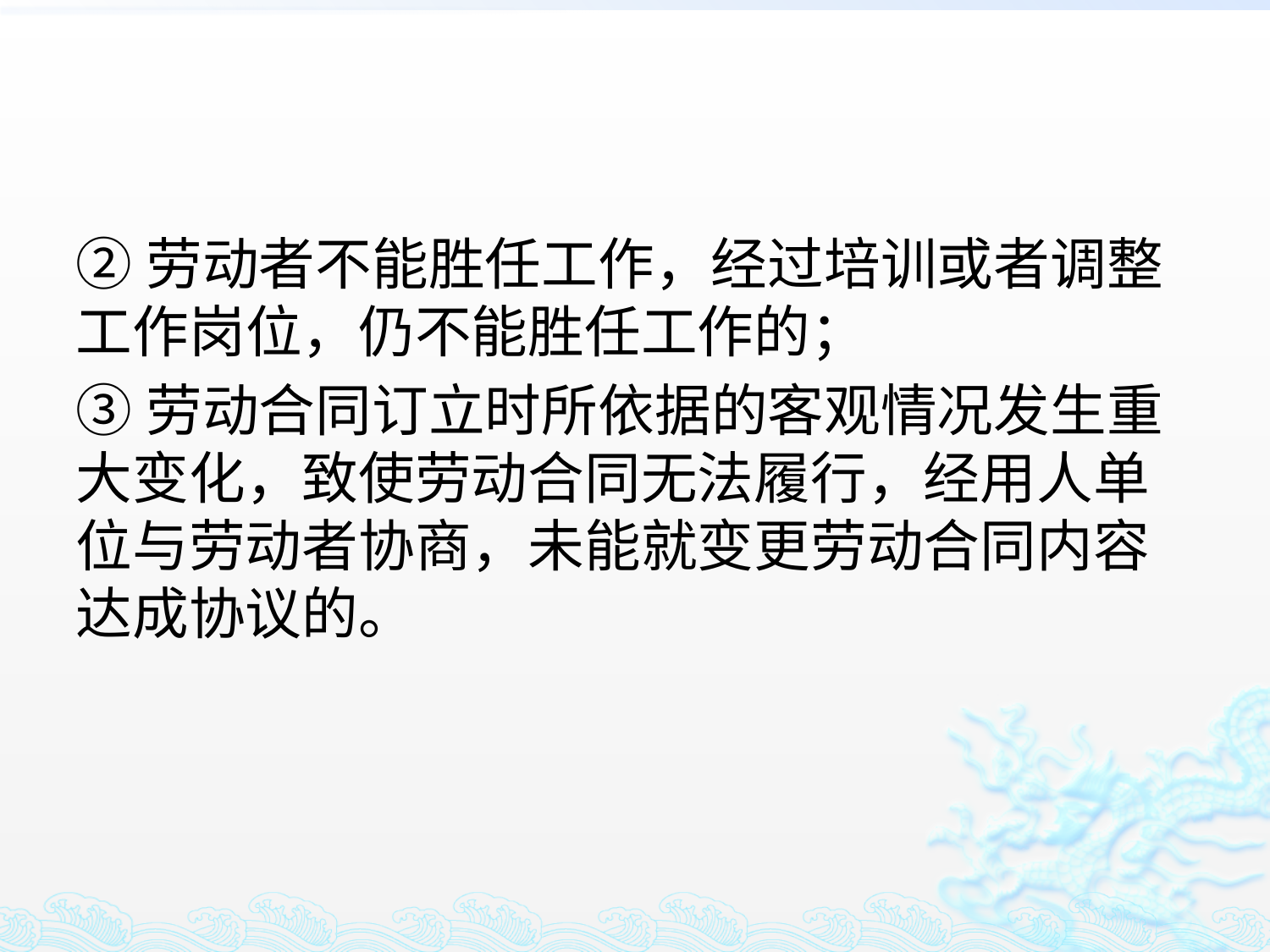

#
②劳动者不能胜任工作，经过培训或者调整工作岗位，仍不能胜任工作的；
③劳动合同订立时所依据的客观情况发生重大变化，致使劳动合同无法履行，经用人单位与劳动者协商，未能就变更劳动合同内容达成协议的。